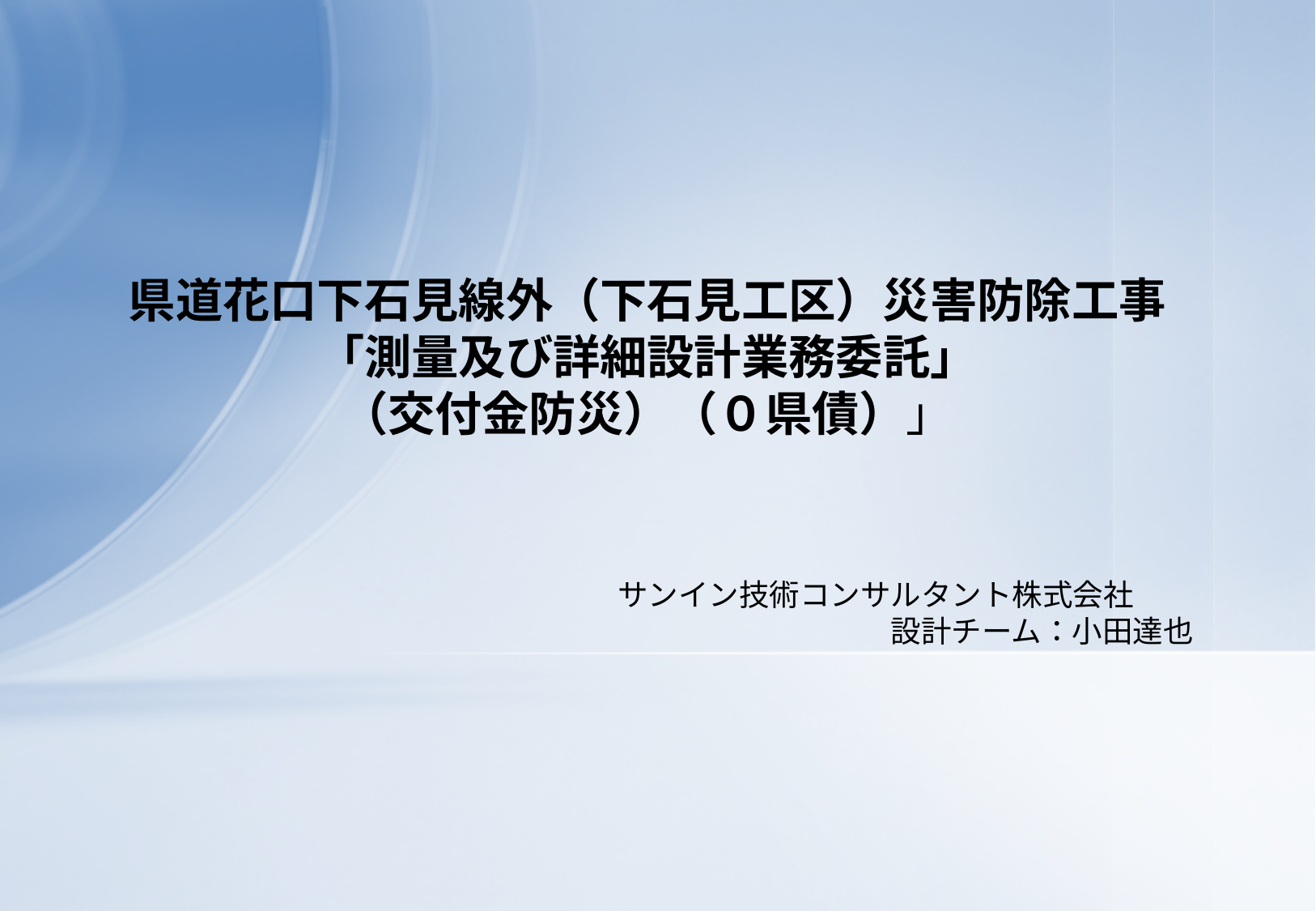

# 県道花口下石見線外（下石見工区）災害防除工事 ｢測量及び詳細設計業務委託｣ （交付金防災）（０県債）」
サンイン技術コンサルタント株式会社
　　　　　　　　　設計チーム：小田達也